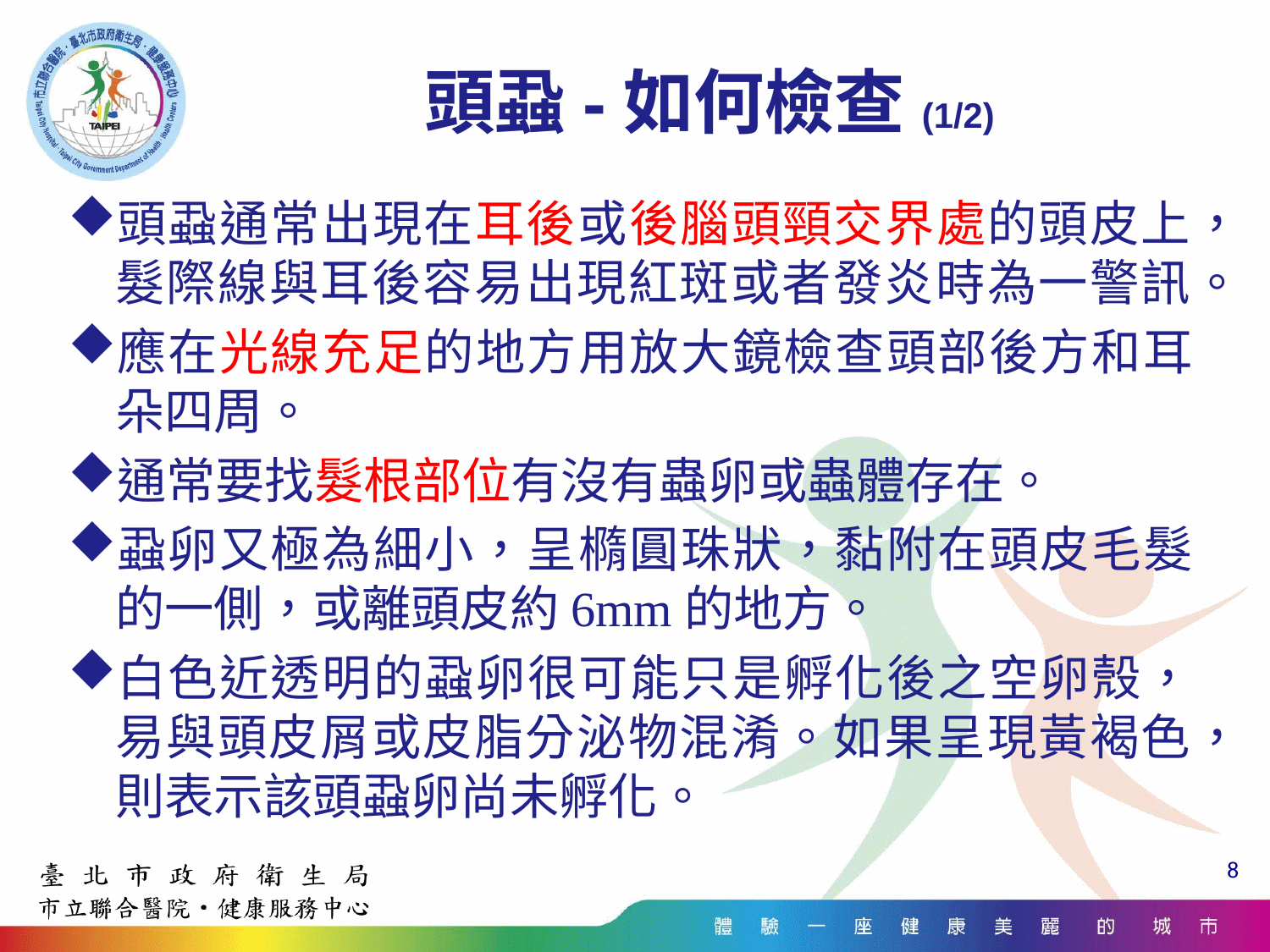

# 頭蝨-如何檢查(1/2)
頭蝨通常出現在耳後或後腦頭頸交界處的頭皮上，髮際線與耳後容易出現紅斑或者發炎時為一警訊。
應在光線充足的地方用放大鏡檢查頭部後方和耳朵四周。
通常要找髮根部位有沒有蟲卵或蟲體存在。
蝨卵又極為細小，呈橢圓珠狀，黏附在頭皮毛髮的一側，或離頭皮約6mm的地方。
白色近透明的蝨卵很可能只是孵化後之空卵殼，易與頭皮屑或皮脂分泌物混淆。如果呈現黃褐色，則表示該頭蝨卵尚未孵化。

8